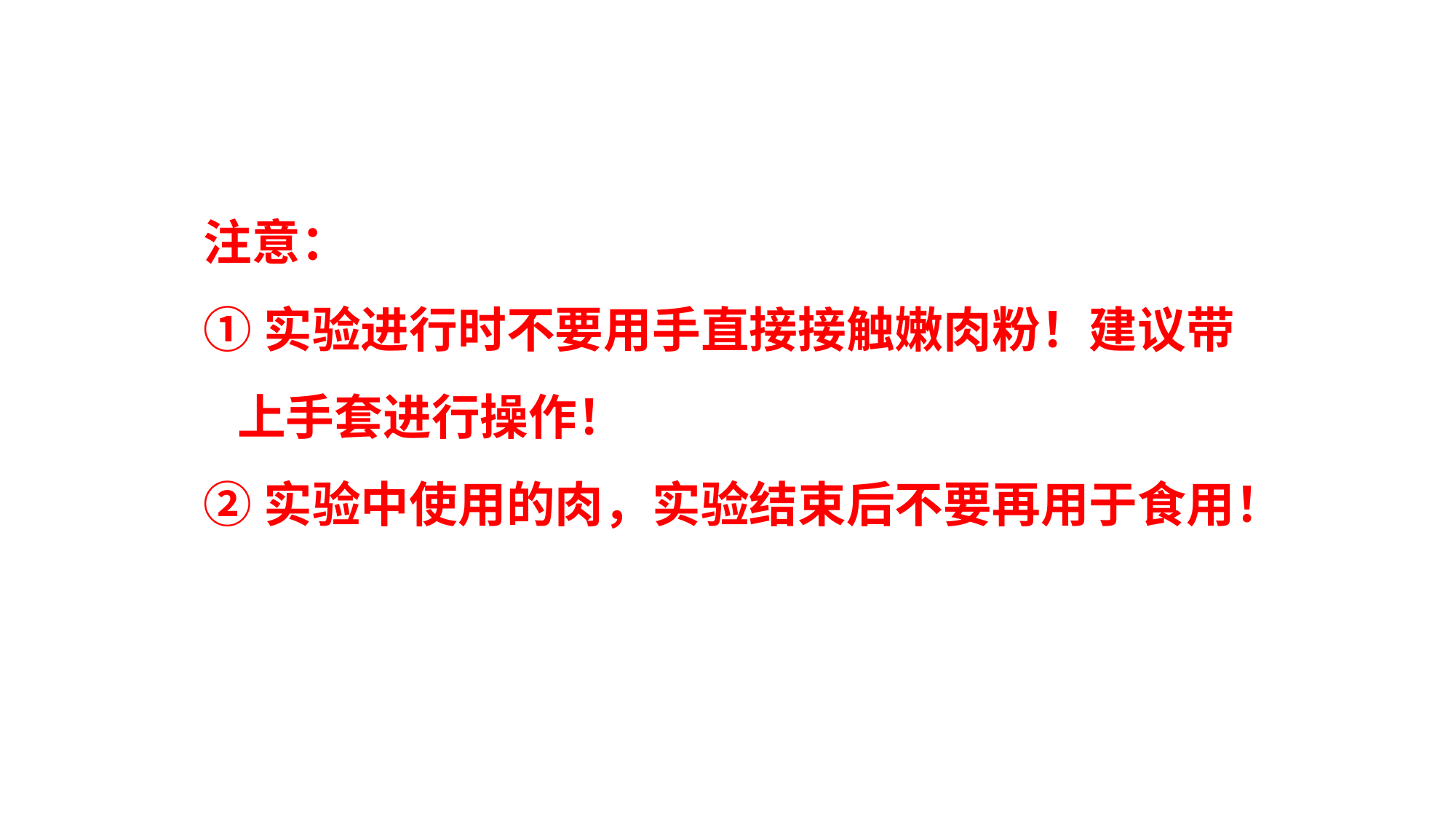

注意：
①实验进行时不要用手直接接触嫩肉粉！建议带
  上手套进行操作！
②实验中使用的肉，实验结束后不要再用于食用！